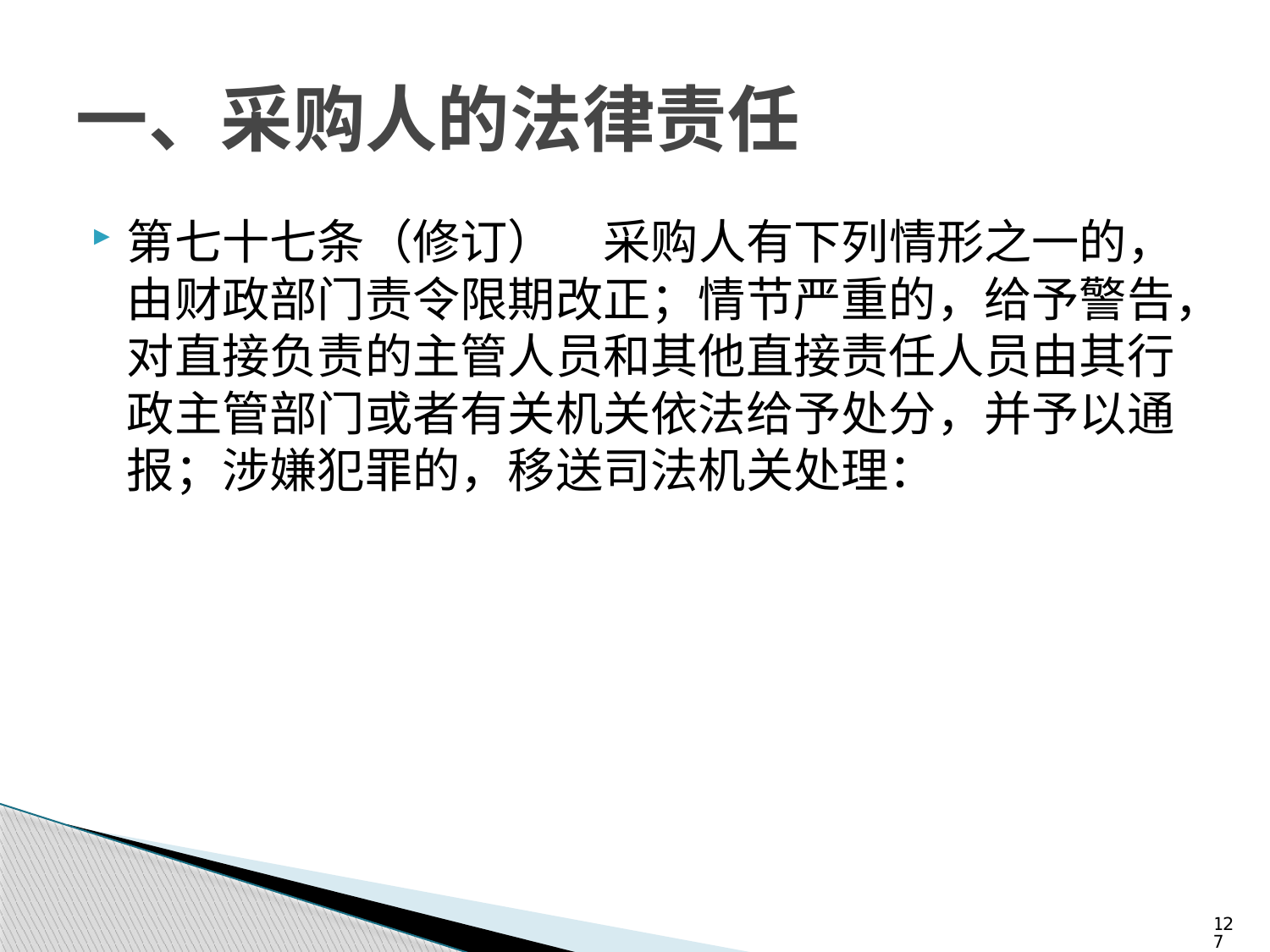

# 一、采购人的法律责任
第七十七条（修订）　采购人有下列情形之一的，由财政部门责令限期改正；情节严重的，给予警告，对直接负责的主管人员和其他直接责任人员由其行政主管部门或者有关机关依法给予处分，并予以通报；涉嫌犯罪的，移送司法机关处理：
127